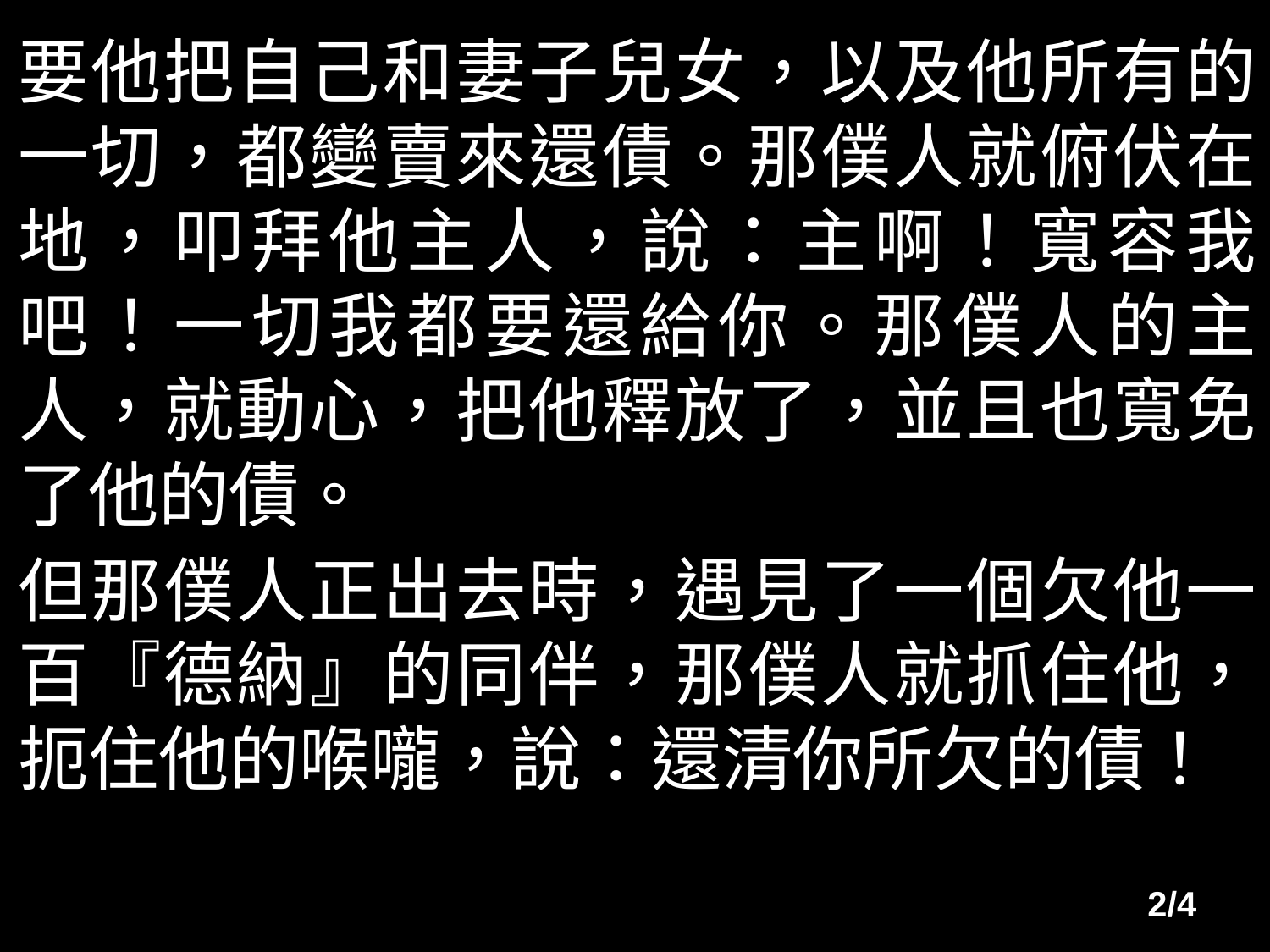

要他把自己和妻子兒女，以及他所有的一切，都變賣來還債。那僕人就俯伏在地，叩拜他主人，說：主啊！寬容我吧！一切我都要還給你。那僕人的主人，就動心，把他釋放了，並且也寬免了他的債。
但那僕人正出去時，遇見了一個欠他一百『德納』的同伴，那僕人就抓住他，扼住他的喉嚨，說：還清你所欠的債！
2/4